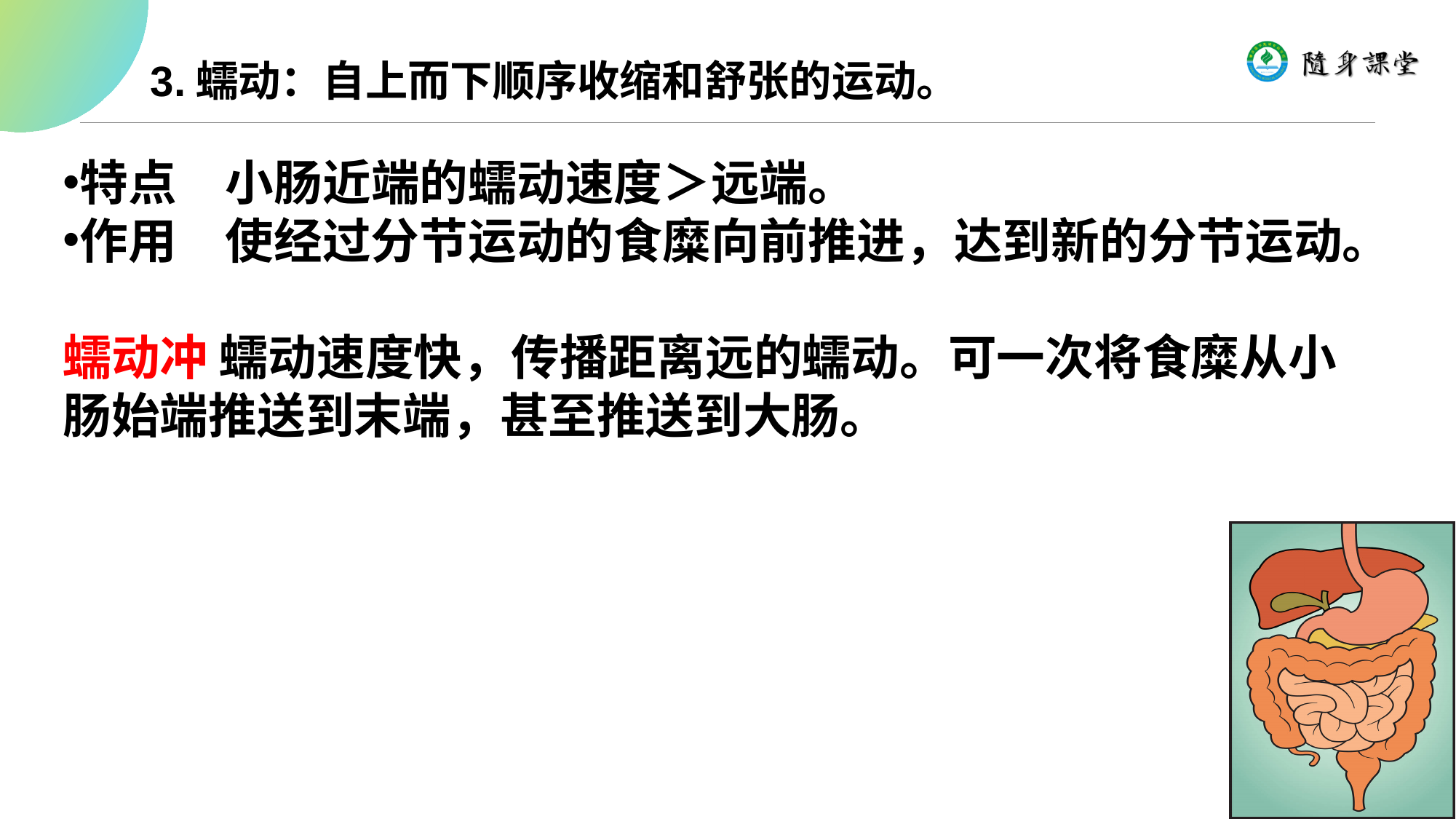

3.蠕动：自上而下顺序收缩和舒张的运动。
特点　小肠近端的蠕动速度＞远端。
作用　使经过分节运动的食糜向前推进，达到新的分节运动。
蠕动冲 蠕动速度快，传播距离远的蠕动。可一次将食糜从小肠始端推送到末端，甚至推送到大肠。